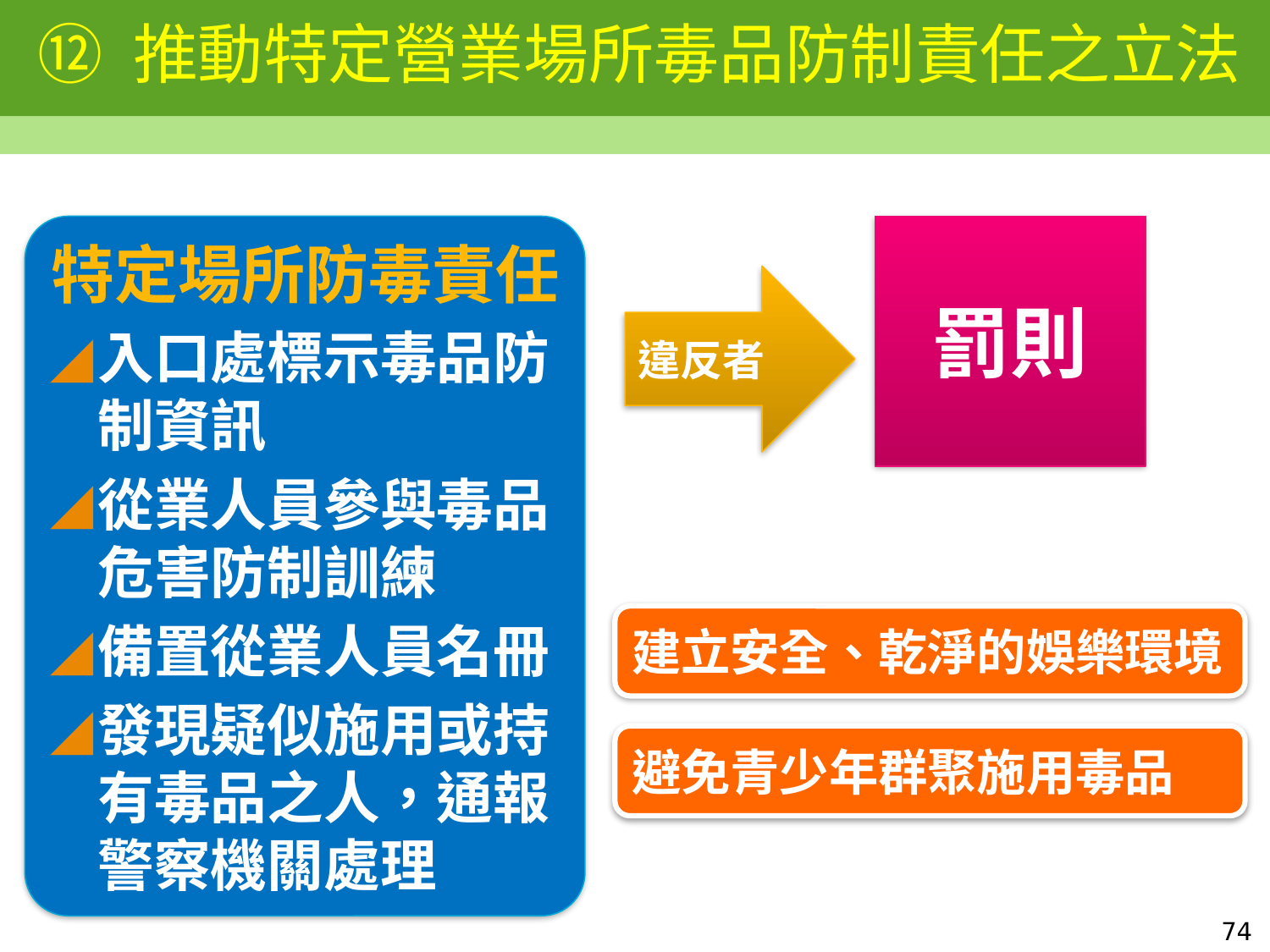

# ⑫ 推動特定營業場所毒品防制責任之立法
特定場所防毒責任
入口處標示毒品防制資訊
從業人員參與毒品危害防制訓練
備置從業人員名冊
發現疑似施用或持有毒品之人，通報警察機關處理
罰則
違反者
建立安全、乾淨的娛樂環境
避免青少年群聚施用毒品
74